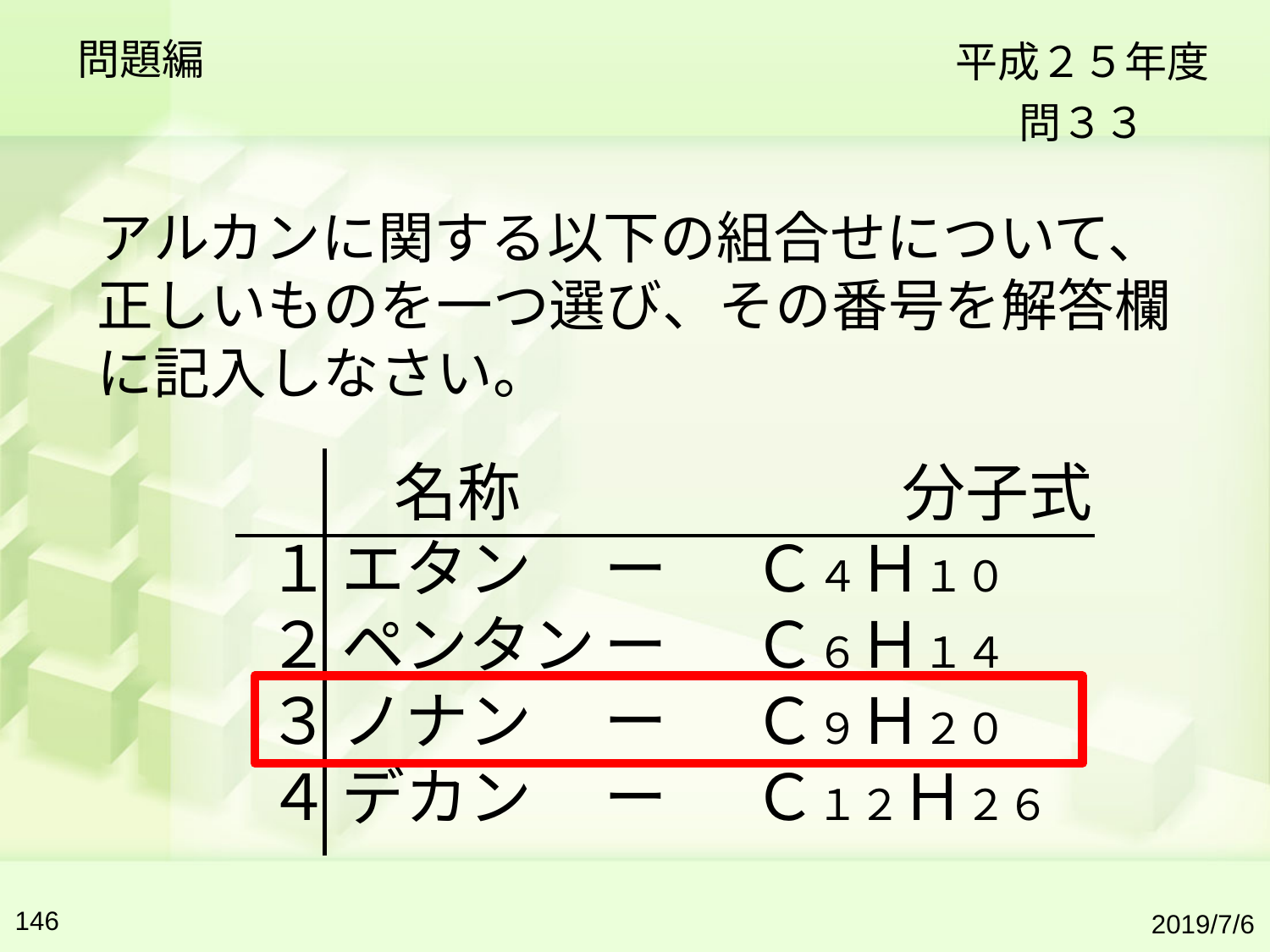

問題編
平成２５年度
問３３
アルカンに関する以下の組合せについて、正しいものを一つ選び、その番号を解答欄に記入しなさい。
　　名称　　　　　　分子式
１	エタン	ー	Ｃ４Ｈ１０
２	ペンタン	ー	Ｃ６Ｈ１４
３	ノナン	ー	Ｃ９Ｈ２０
４	デカン	ー	Ｃ１２Ｈ２６

146
2019/7/6